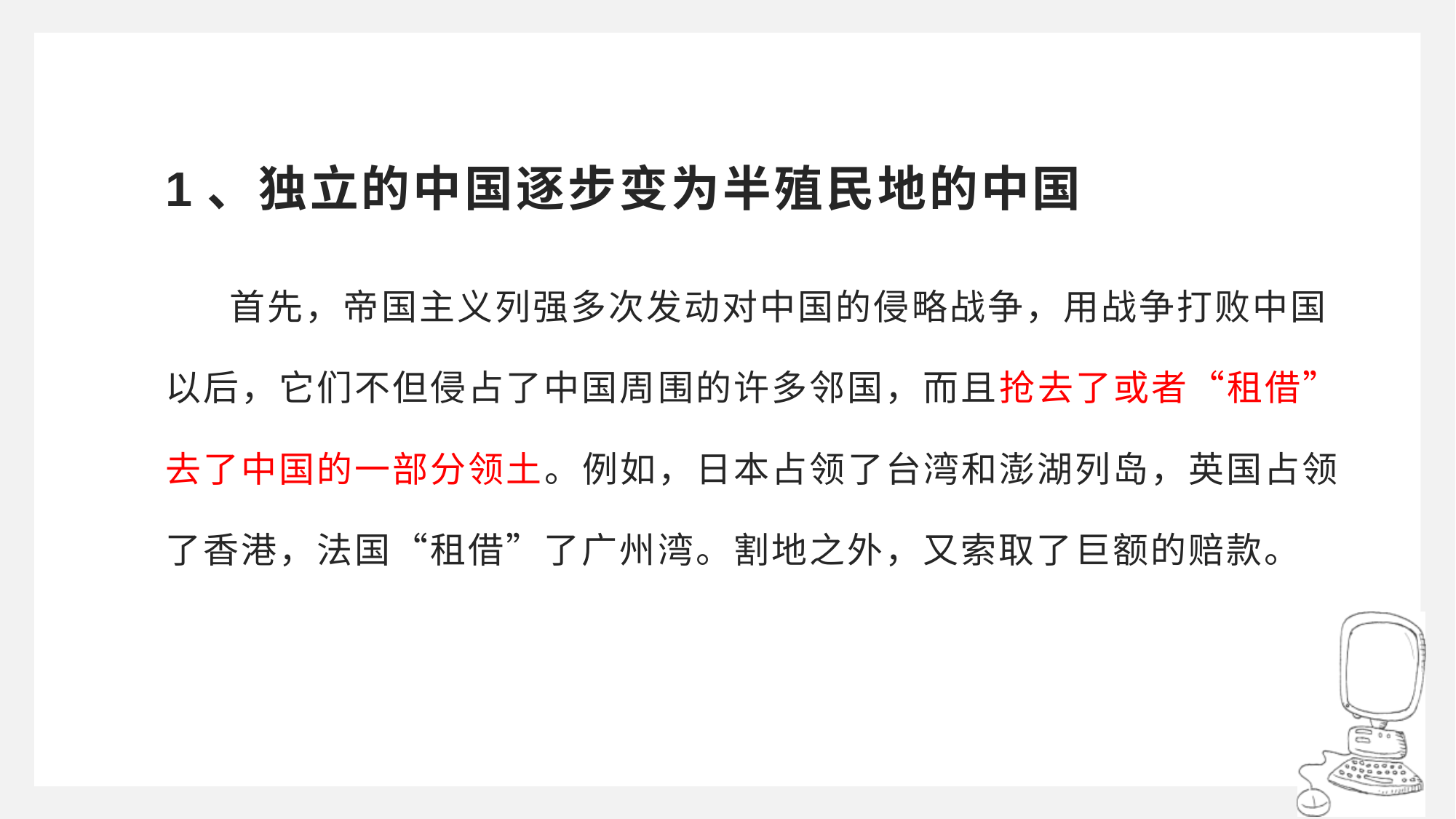

# 1、独立的中国逐步变为半殖民地的中国
           首先，帝国主义列强多次发动对中国的侵略战争，用战争打败中国以后，它们不但侵占了中国周围的许多邻国，而且抢去了或者“租借”去了中国的一部分领土。例如，日本占领了台湾和澎湖列岛，英国占领了香港，法国“租借”了广州湾。割地之外，又索取了巨额的赔款。